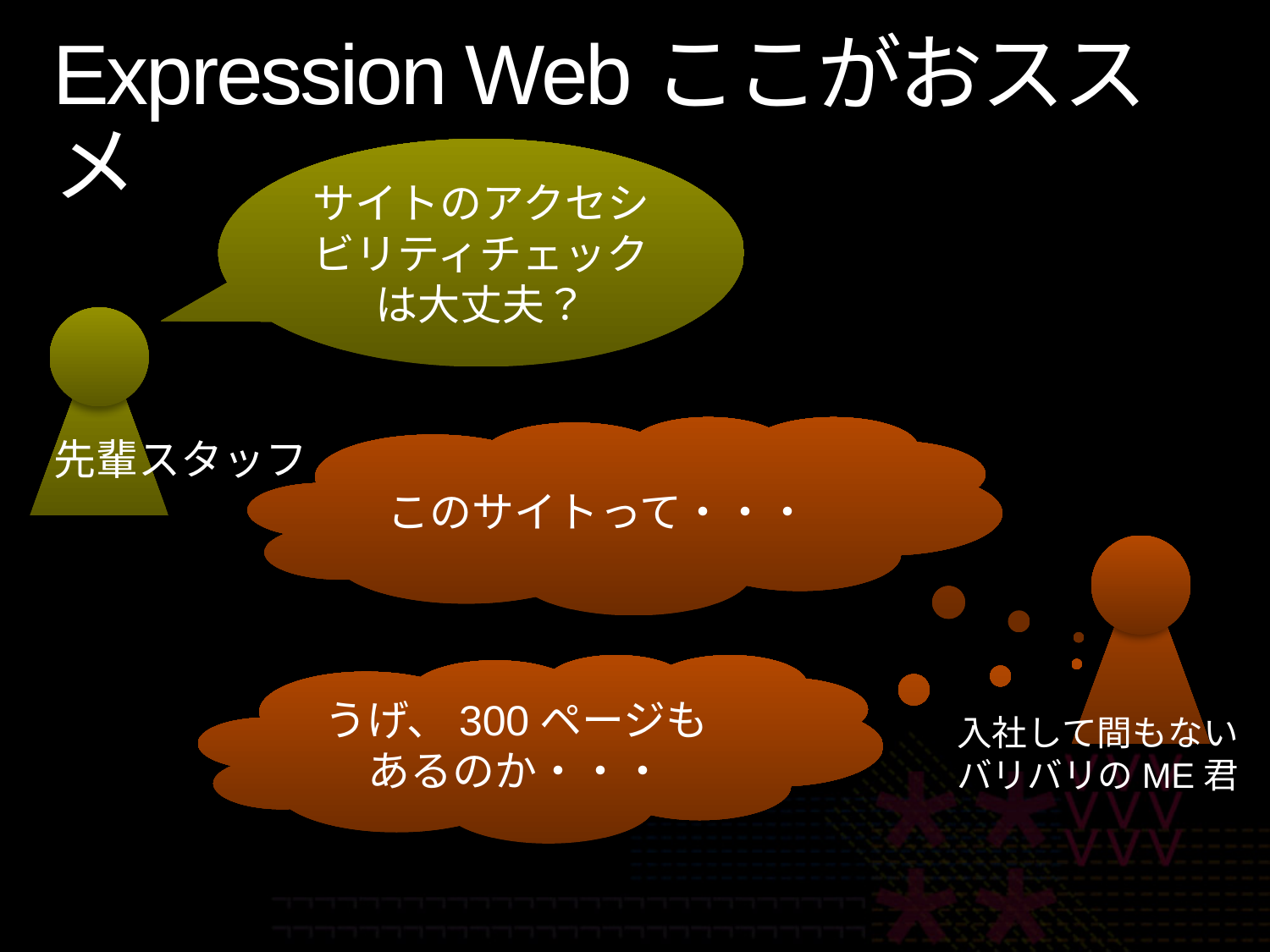

# Expression Webここがおススメ
サイトのアクセシビリティチェックは大丈夫？

このサイトって・・・
先輩スタッフ

うげ、300ページもあるのか・・・
入社して間もない
バリバリのME君